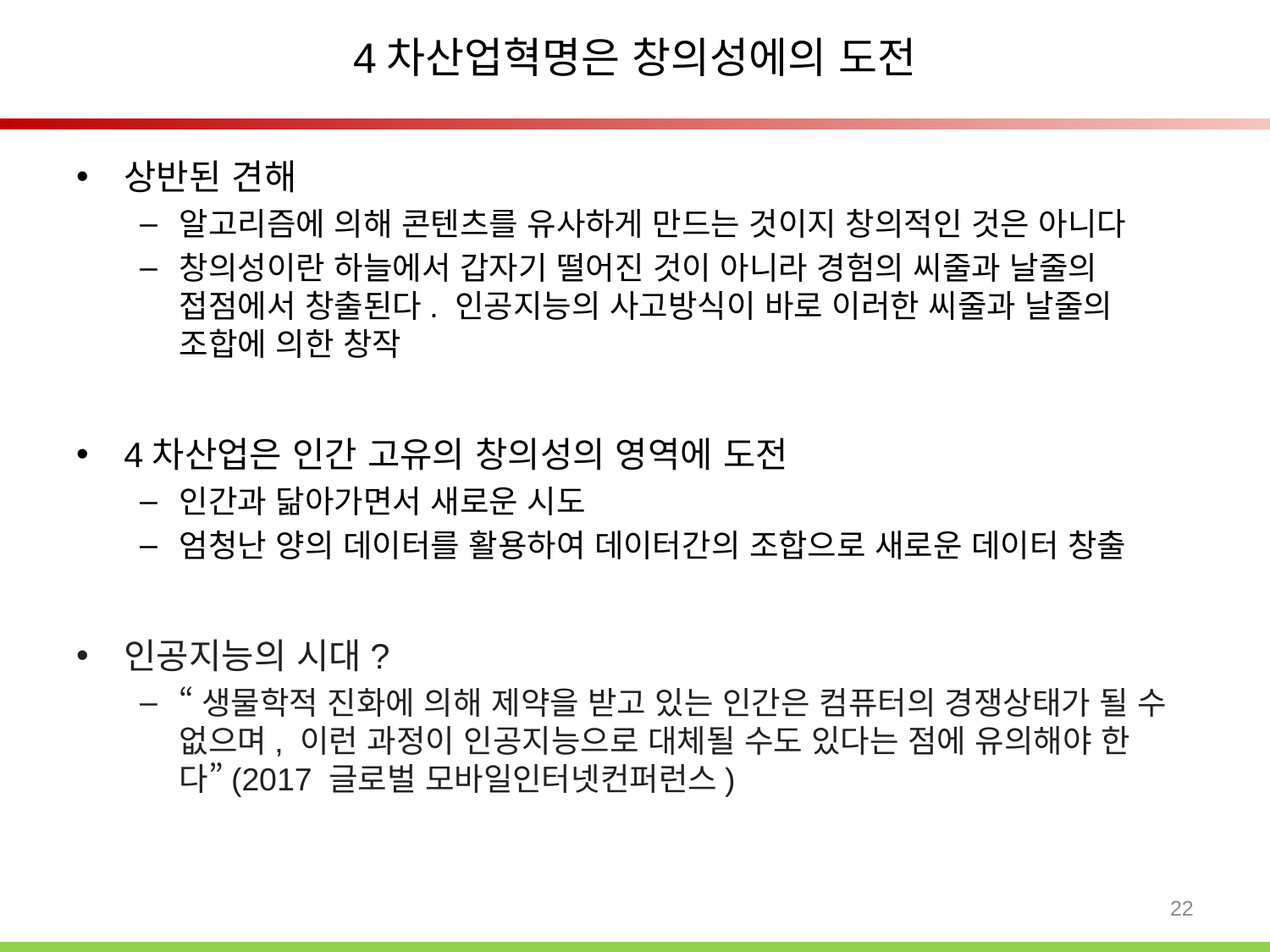

# 4차산업혁명은 창의성에의 도전
상반된 견해
알고리즘에 의해 콘텐츠를 유사하게 만드는 것이지 창의적인 것은 아니다
창의성이란 하늘에서 갑자기 떨어진 것이 아니라 경험의 씨줄과 날줄의 접점에서 창출된다. 인공지능의 사고방식이 바로 이러한 씨줄과 날줄의 조합에 의한 창작

4차산업은 인간 고유의 창의성의 영역에 도전
인간과 닮아가면서 새로운 시도
엄청난 양의 데이터를 활용하여 데이터간의 조합으로 새로운 데이터 창출

인공지능의 시대?
“생물학적 진화에 의해 제약을 받고 있는 인간은 컴퓨터의 경쟁상태가 될 수 없으며, 이런 과정이 인공지능으로 대체될 수도 있다는 점에 유의해야 한다”(2017 글로벌 모바일인터넷컨퍼런스)

22